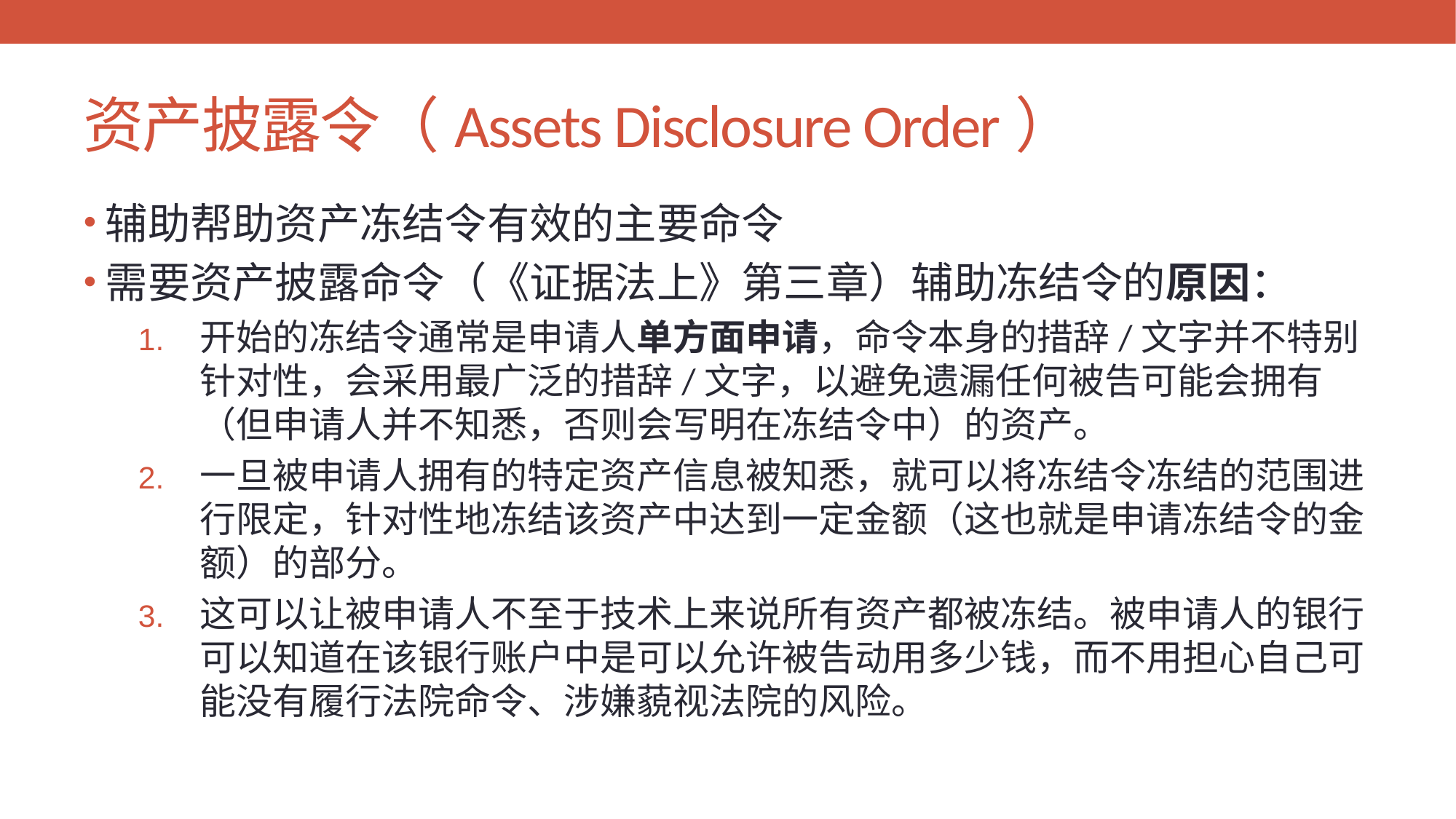

# 资产披露令（Assets Disclosure Order）
辅助帮助资产冻结令有效的主要命令
需要资产披露命令（《证据法上》第三章）辅助冻结令的原因：
开始的冻结令通常是申请人单方面申请，命令本身的措辞/文字并不特别针对性，会采用最广泛的措辞/文字，以避免遗漏任何被告可能会拥有（但申请人并不知悉，否则会写明在冻结令中）的资产。
一旦被申请人拥有的特定资产信息被知悉，就可以将冻结令冻结的范围进行限定，针对性地冻结该资产中达到一定金额（这也就是申请冻结令的金额）的部分。
这可以让被申请人不至于技术上来说所有资产都被冻结。被申请人的银行可以知道在该银行账户中是可以允许被告动用多少钱，而不用担心自己可能没有履行法院命令、涉嫌藐视法院的风险。